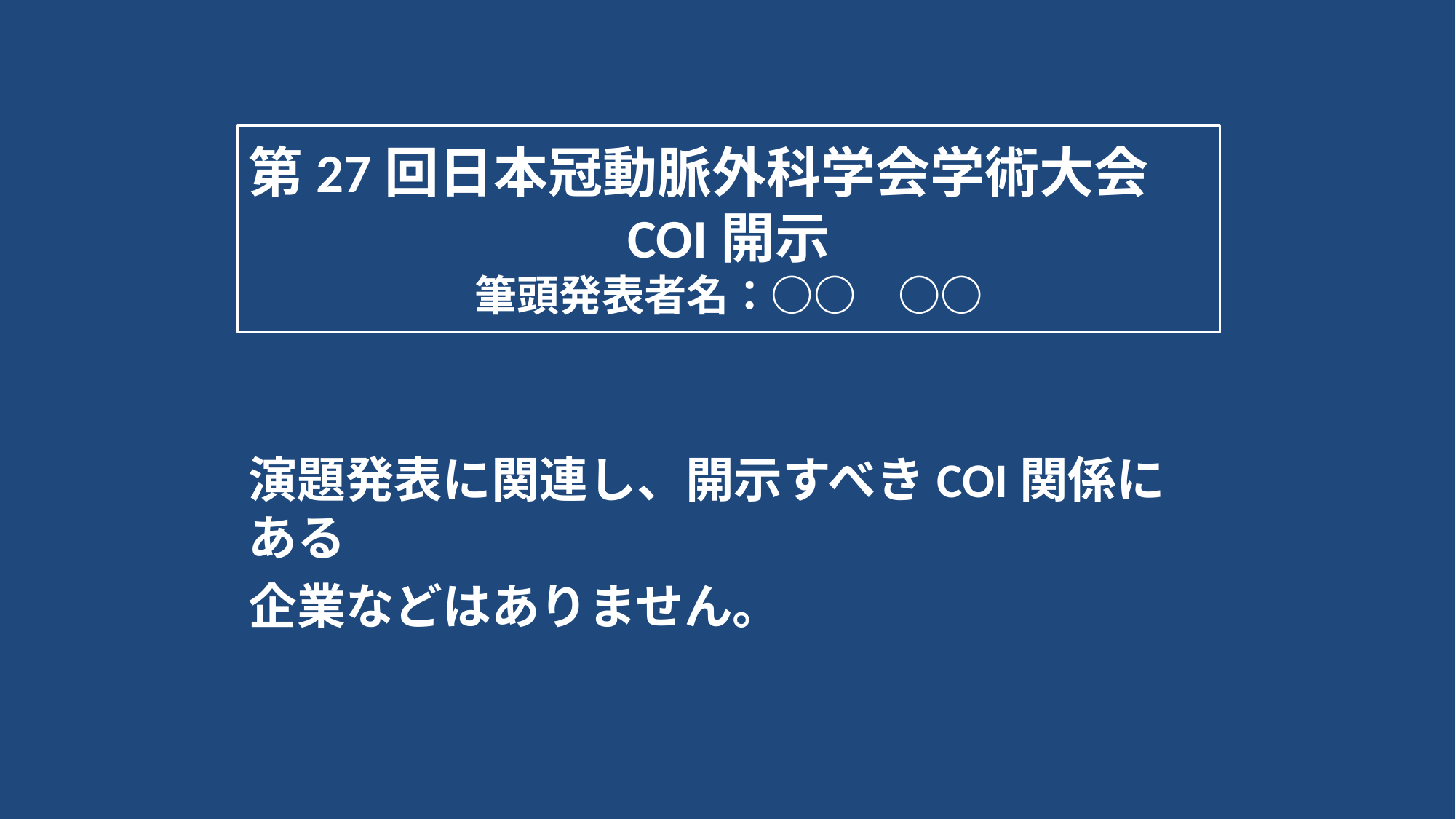

# 第27回日本冠動脈外科学会学術大会　COI開示 筆頭発表者名：○○　○○
演題発表に関連し、開示すべきCOI関係にある
企業などはありません。